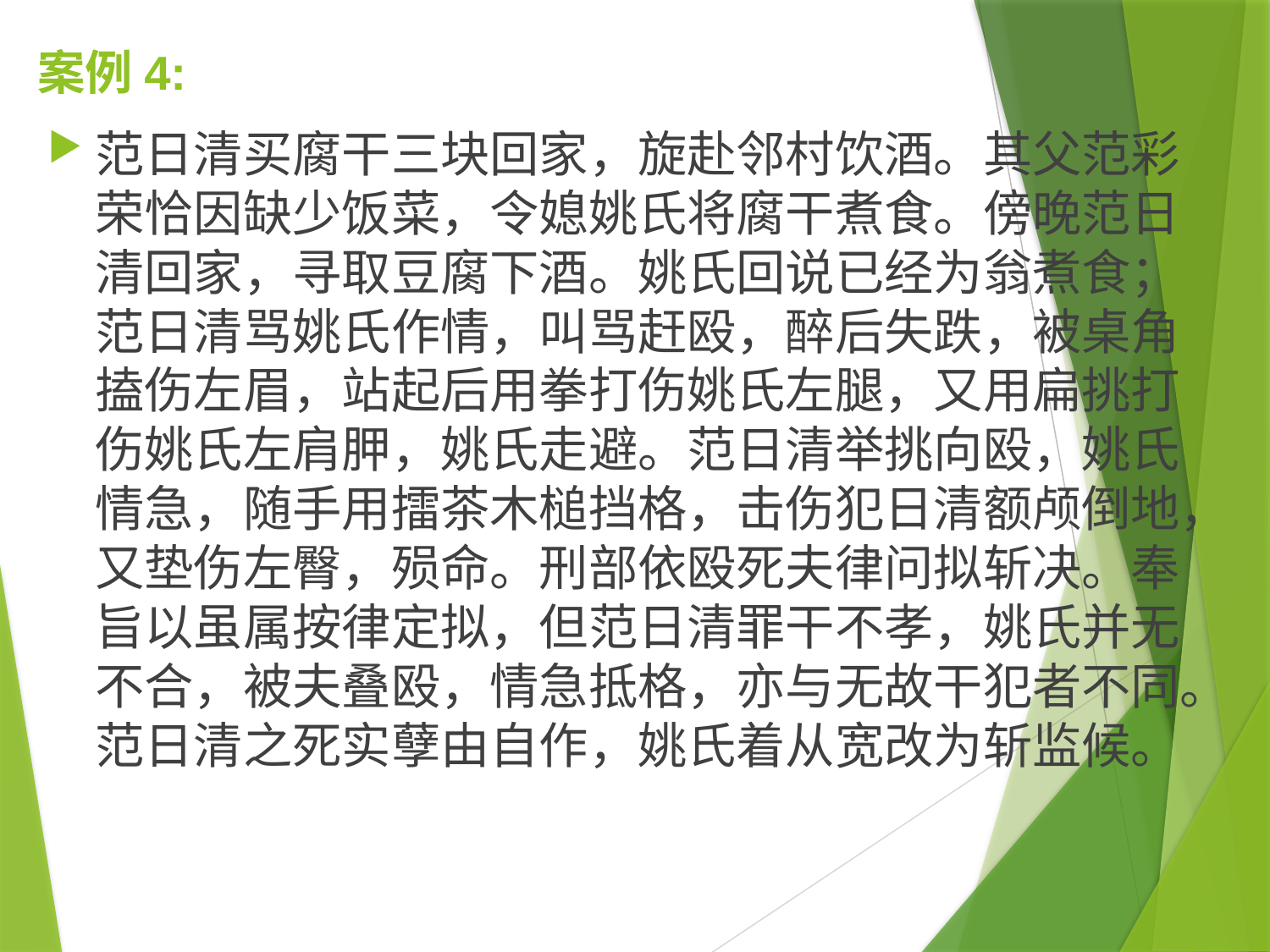

# 案例4:
范日清买腐干三块回家，旋赴邻村饮酒。其父范彩荣恰因缺少饭菜，令媳姚氏将腐干煮食。傍晚范日清回家，寻取豆腐下酒。姚氏回说已经为翁煮食；范日清骂姚氏作情，叫骂赶殴，醉后失跌，被桌角搕伤左眉，站起后用拳打伤姚氏左腿，又用扁挑打伤姚氏左肩胛，姚氏走避。范日清举挑向殴，姚氏情急，随手用擂茶木槌挡格，击伤犯日清额颅倒地，又垫伤左臀，殒命。刑部依殴死夫律问拟斩决。奉旨以虽属按律定拟，但范日清罪干不孝，姚氏并无不合，被夫叠殴，情急抵格，亦与无故干犯者不同。范日清之死实孽由自作，姚氏着从宽改为斩监候。